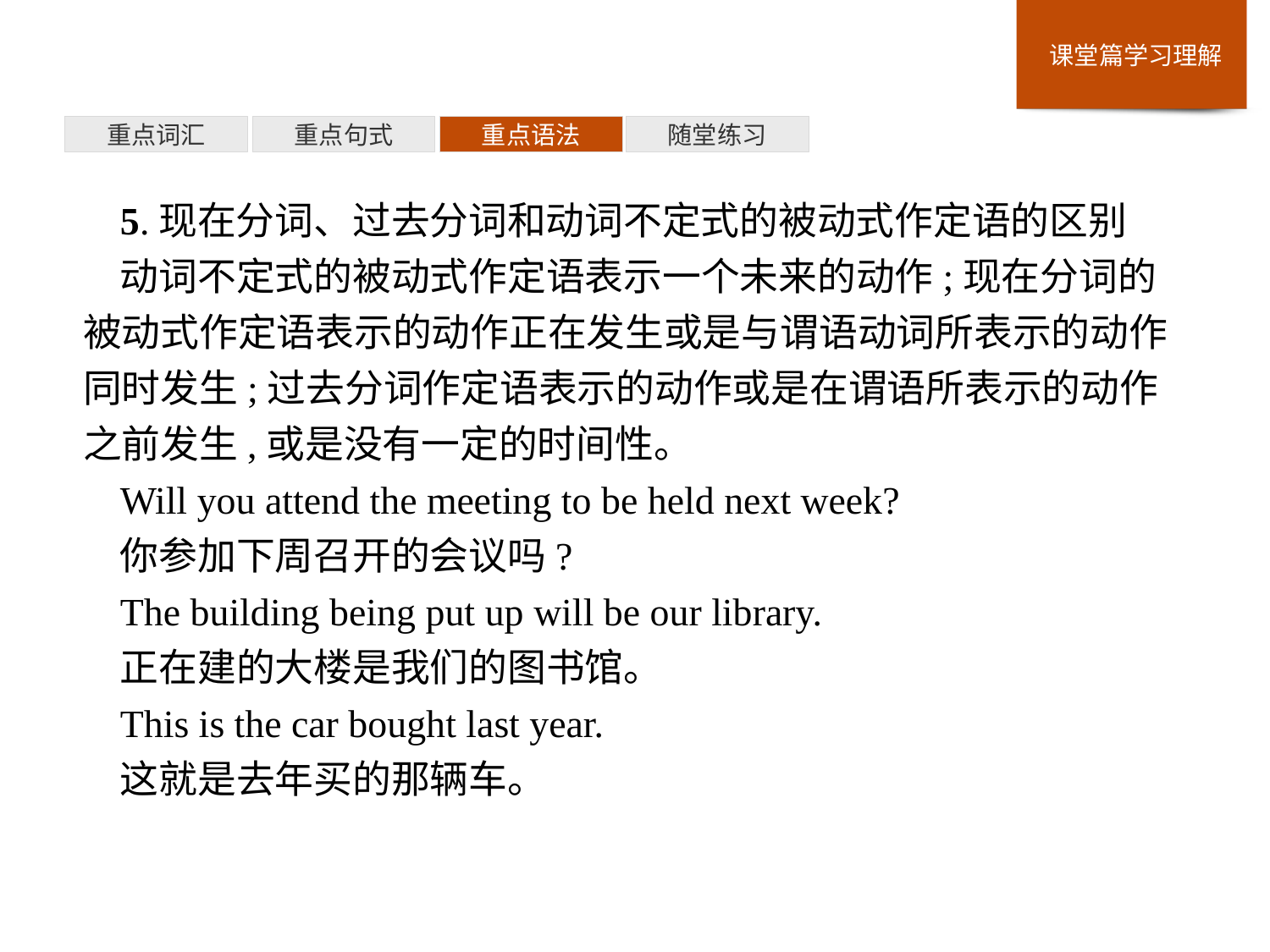

重点词汇
重点句式
重点语法
随堂练习
5.现在分词、过去分词和动词不定式的被动式作定语的区别
动词不定式的被动式作定语表示一个未来的动作;现在分词的被动式作定语表示的动作正在发生或是与谓语动词所表示的动作同时发生;过去分词作定语表示的动作或是在谓语所表示的动作之前发生,或是没有一定的时间性。
Will you attend the meeting to be held next week?
你参加下周召开的会议吗?
The building being put up will be our library.
正在建的大楼是我们的图书馆。
This is the car bought last year.
这就是去年买的那辆车。